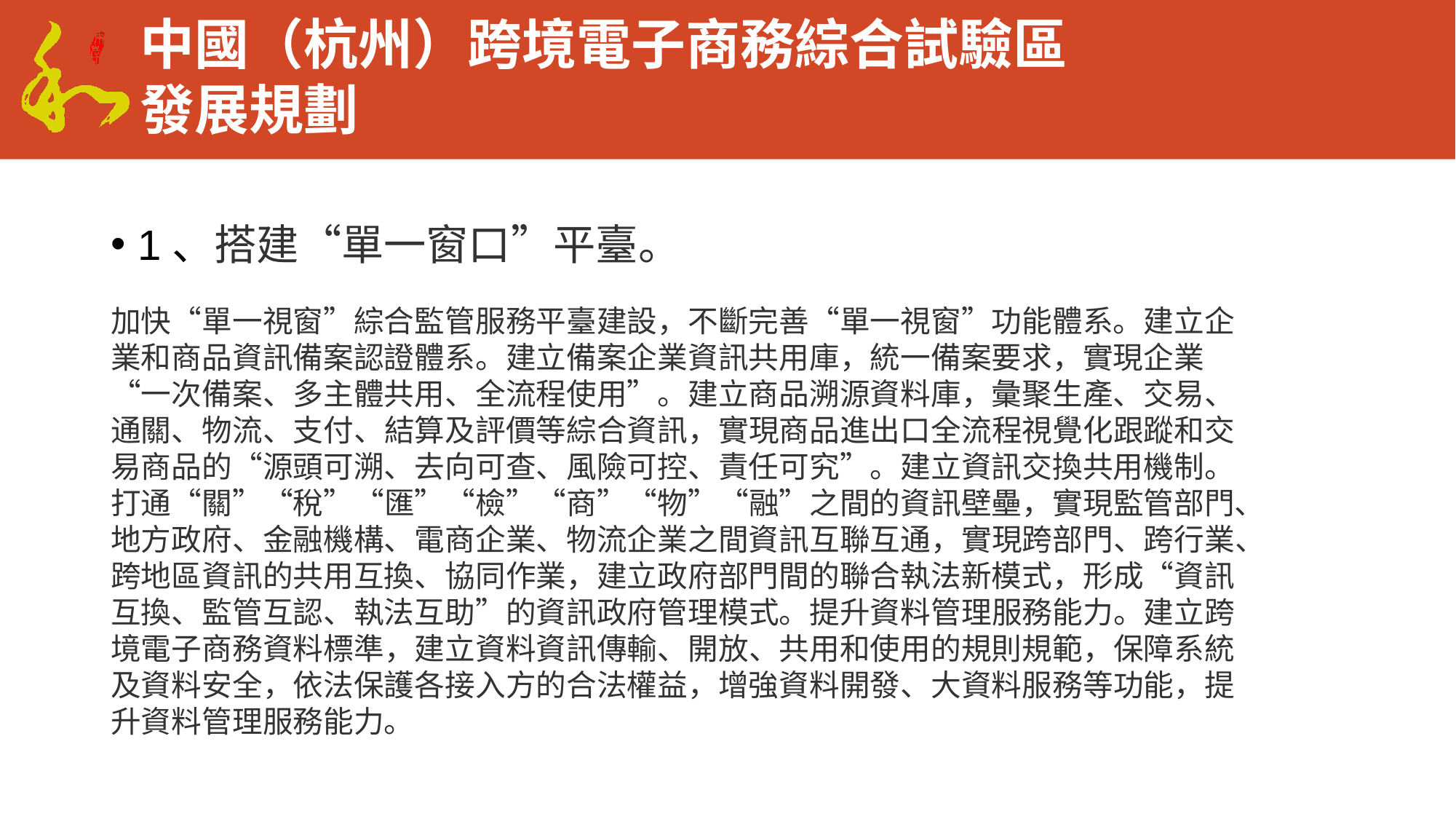

# 中國（杭州）跨境電子商務綜合試驗區 發展規劃
1、搭建“單一窗口”平臺。
加快“單一視窗”綜合監管服務平臺建設，不斷完善“單一視窗”功能體系。建立企業和商品資訊備案認證體系。建立備案企業資訊共用庫，統一備案要求，實現企業“一次備案、多主體共用、全流程使用”。建立商品溯源資料庫，彙聚生產、交易、通關、物流、支付、結算及評價等綜合資訊，實現商品進出口全流程視覺化跟蹤和交易商品的“源頭可溯、去向可查、風險可控、責任可究”。建立資訊交換共用機制。打通“關”“稅”“匯”“檢”“商”“物”“融”之間的資訊壁壘，實現監管部門、地方政府、金融機構、電商企業、物流企業之間資訊互聯互通，實現跨部門、跨行業、跨地區資訊的共用互換、協同作業，建立政府部門間的聯合執法新模式，形成“資訊互換、監管互認、執法互助”的資訊政府管理模式。提升資料管理服務能力。建立跨境電子商務資料標準，建立資料資訊傳輸、開放、共用和使用的規則規範，保障系統及資料安全，依法保護各接入方的合法權益，增強資料開發、大資料服務等功能，提升資料管理服務能力。